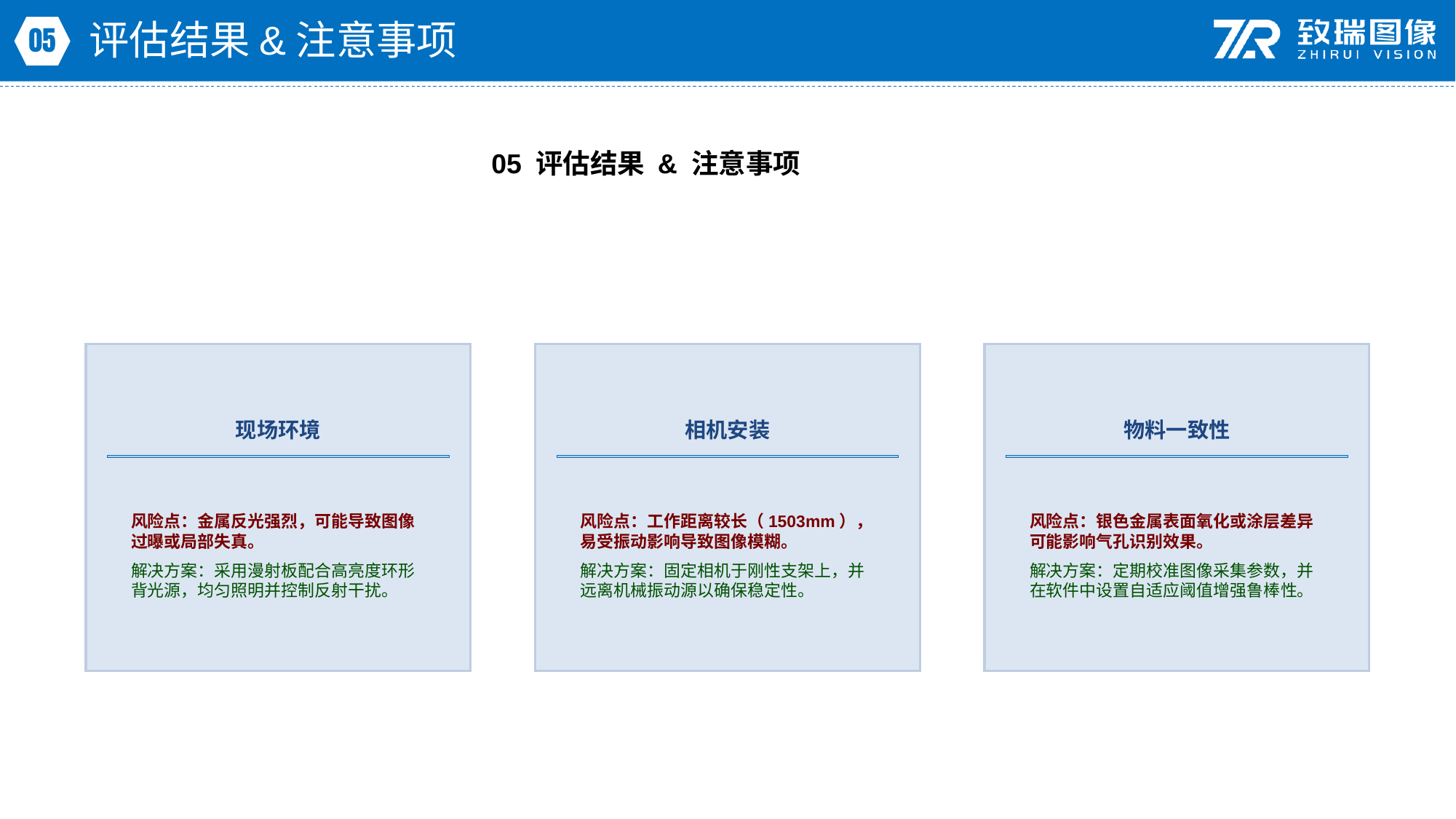

评估结果&注意事项
05

05 评估结果 & 注意事项

现场环境

相机安装

物料一致性

风险点：金属反光强烈，可能导致图像过曝或局部失真。
解决方案：采用漫射板配合高亮度环形背光源，均匀照明并控制反射干扰。

风险点：工作距离较长（1503mm），易受振动影响导致图像模糊。
解决方案：固定相机于刚性支架上，并远离机械振动源以确保稳定性。

风险点：银色金属表面氧化或涂层差异可能影响气孔识别效果。
解决方案：定期校准图像采集参数，并在软件中设置自适应阈值增强鲁棒性。